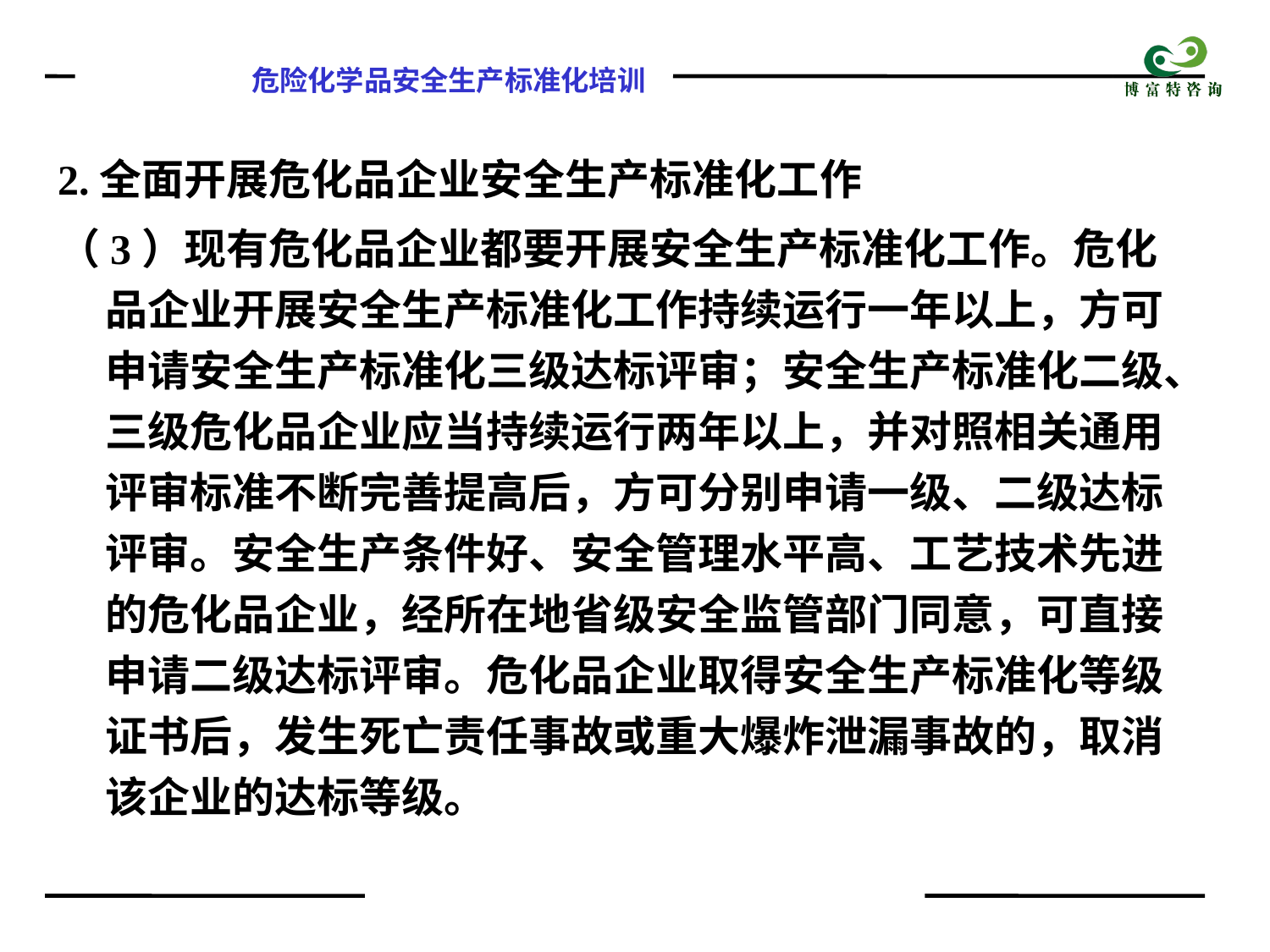

2.全面开展危化品企业安全生产标准化工作
（3）现有危化品企业都要开展安全生产标准化工作。危化品企业开展安全生产标准化工作持续运行一年以上，方可申请安全生产标准化三级达标评审；安全生产标准化二级、三级危化品企业应当持续运行两年以上，并对照相关通用评审标准不断完善提高后，方可分别申请一级、二级达标评审。安全生产条件好、安全管理水平高、工艺技术先进的危化品企业，经所在地省级安全监管部门同意，可直接申请二级达标评审。危化品企业取得安全生产标准化等级证书后，发生死亡责任事故或重大爆炸泄漏事故的，取消该企业的达标等级。